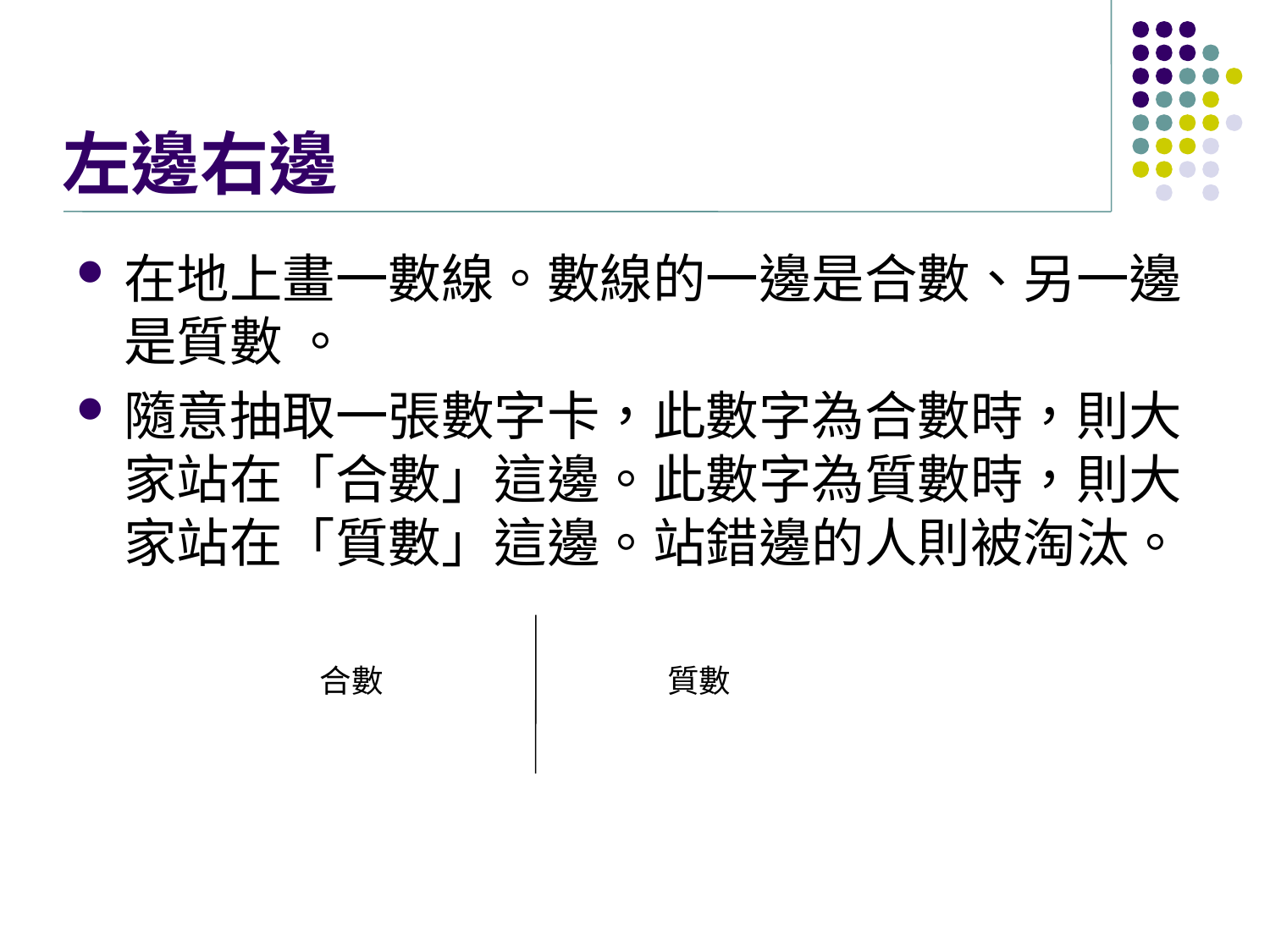

# 左邊右邊
在地上畫一數線。數線的一邊是合數、另一邊是質數 。
隨意抽取一張數字卡，此數字為合數時，則大家站在「合數」這邊。此數字為質數時，則大家站在「質數」這邊。站錯邊的人則被淘汰。

合數
質數